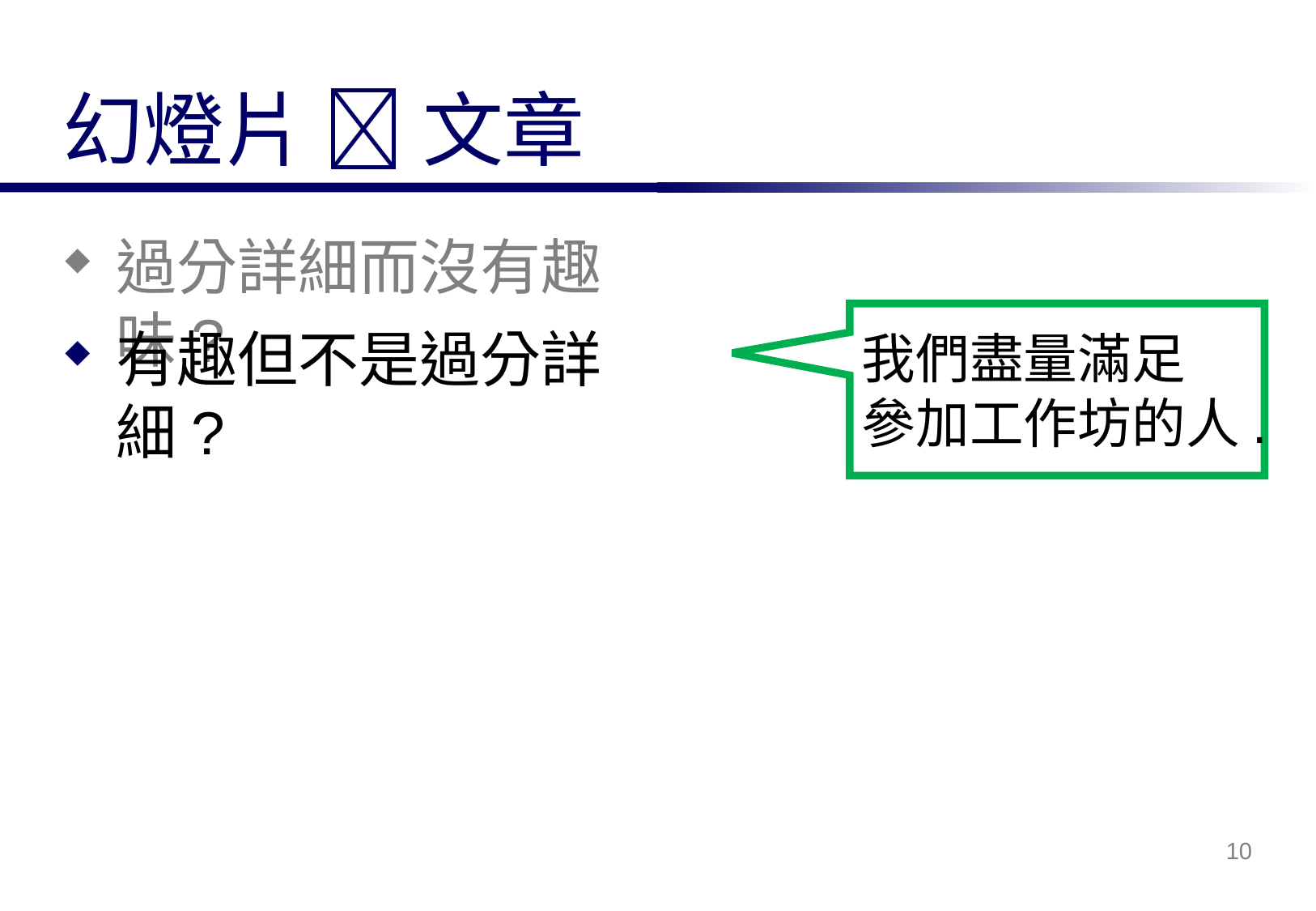

# 幻燈片 ≠ 文章
過分詳細而沒有趣味?
我們盡量滿足
參加工作坊的人.
有趣但不是過分詳細?
10